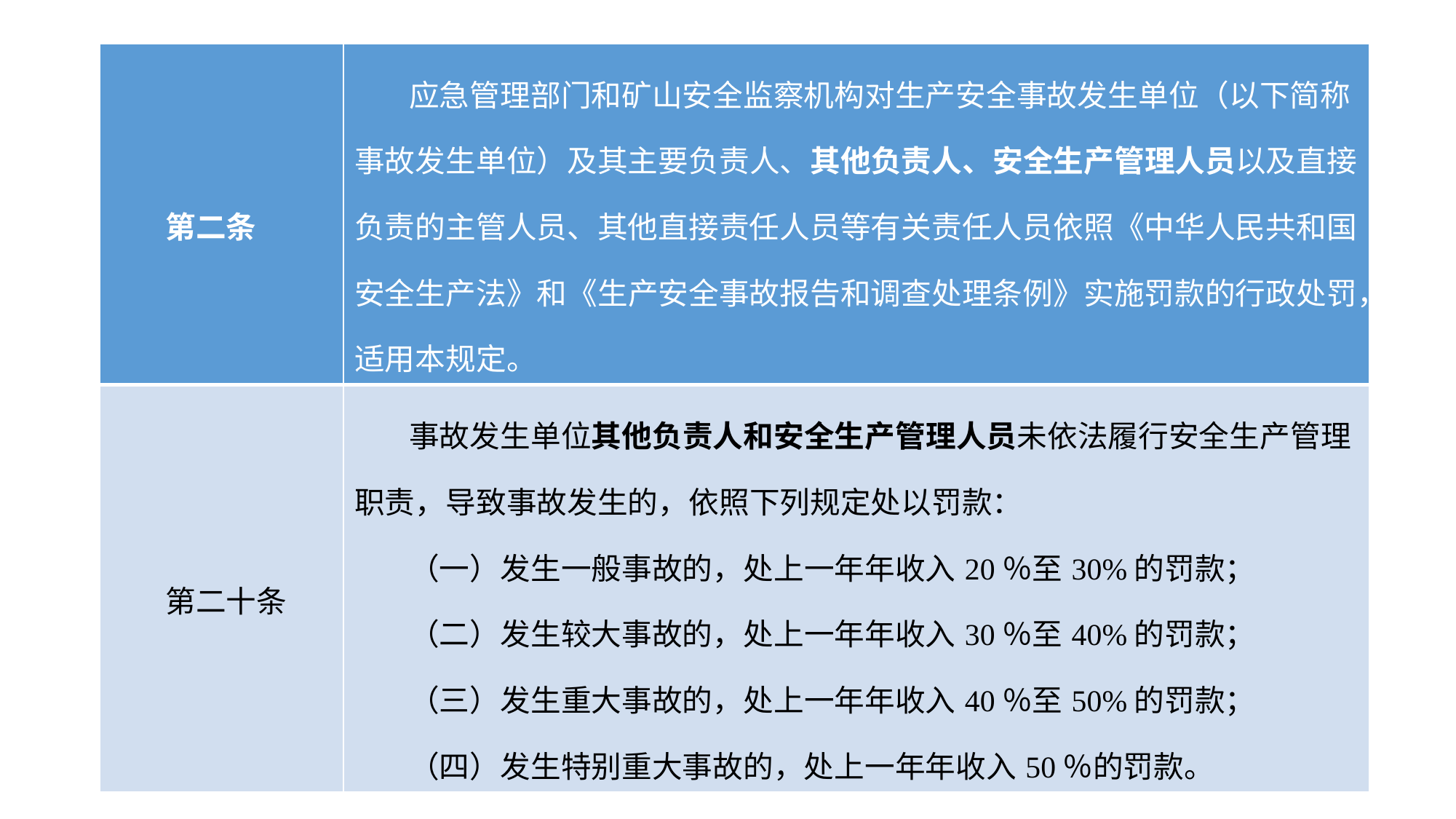

#
| 第二条 | 应急管理部门和矿山安全监察机构对生产安全事故发生单位（以下简称事故发生单位）及其主要负责人、其他负责人、安全生产管理人员以及直接负责的主管人员、其他直接责任人员等有关责任人员依照《中华人民共和国安全生产法》和《生产安全事故报告和调查处理条例》实施罚款的行政处罚，适用本规定。 |
| --- | --- |
| 第二十条 | 事故发生单位其他负责人和安全生产管理人员未依法履行安全生产管理职责，导致事故发生的，依照下列规定处以罚款： （一）发生一般事故的，处上一年年收入20％至30%的罚款； （二）发生较大事故的，处上一年年收入30％至40%的罚款； （三）发生重大事故的，处上一年年收入40％至50%的罚款； （四）发生特别重大事故的，处上一年年收入50％的罚款。 |